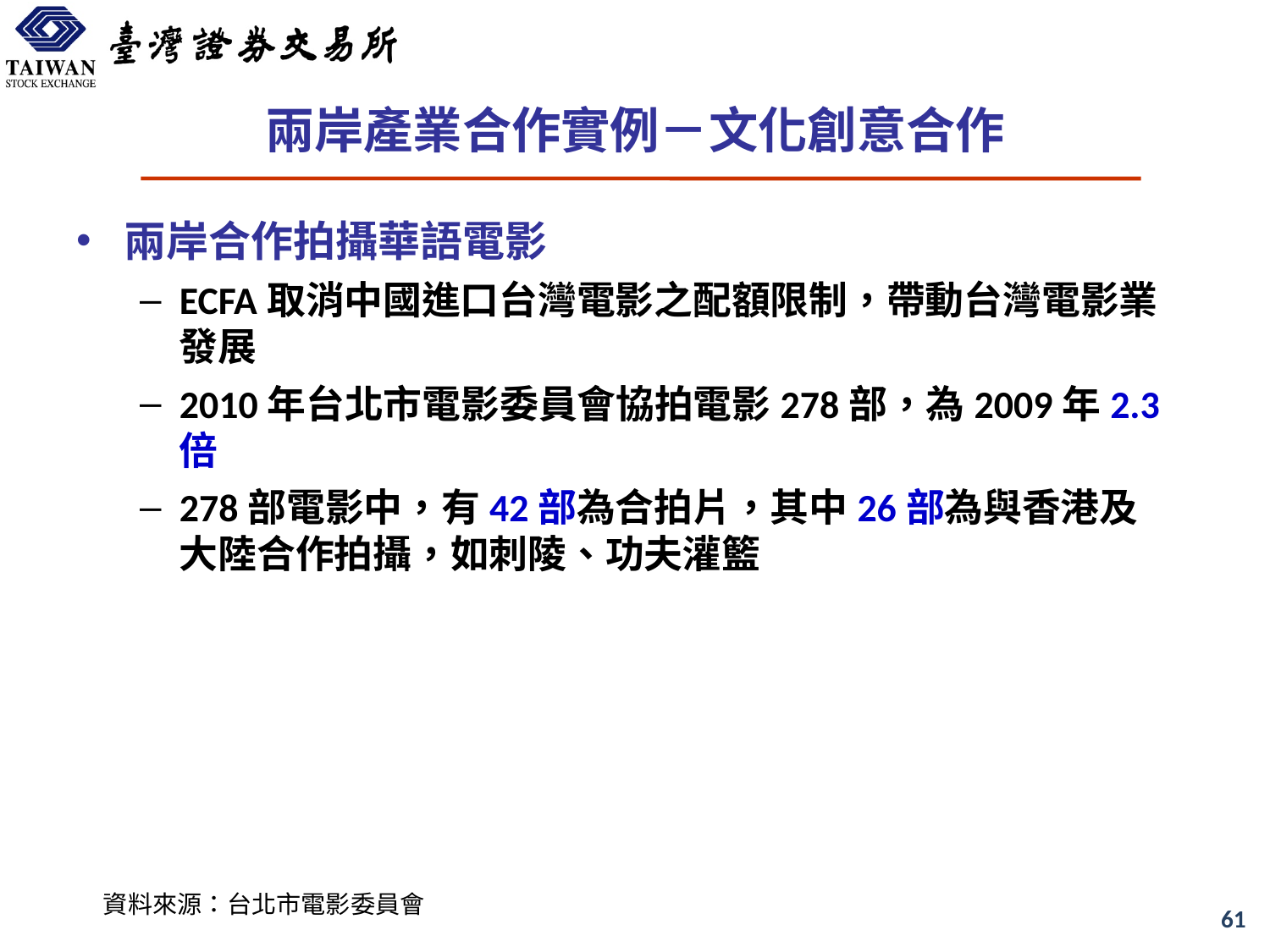

# 兩岸產業合作實例－文化創意合作
兩岸合作拍攝華語電影
ECFA取消中國進口台灣電影之配額限制，帶動台灣電影業發展
2010年台北市電影委員會協拍電影278部，為2009年2.3倍
278部電影中，有42部為合拍片，其中26部為與香港及大陸合作拍攝，如刺陵、功夫灌籃

資料來源：台北市電影委員會
61